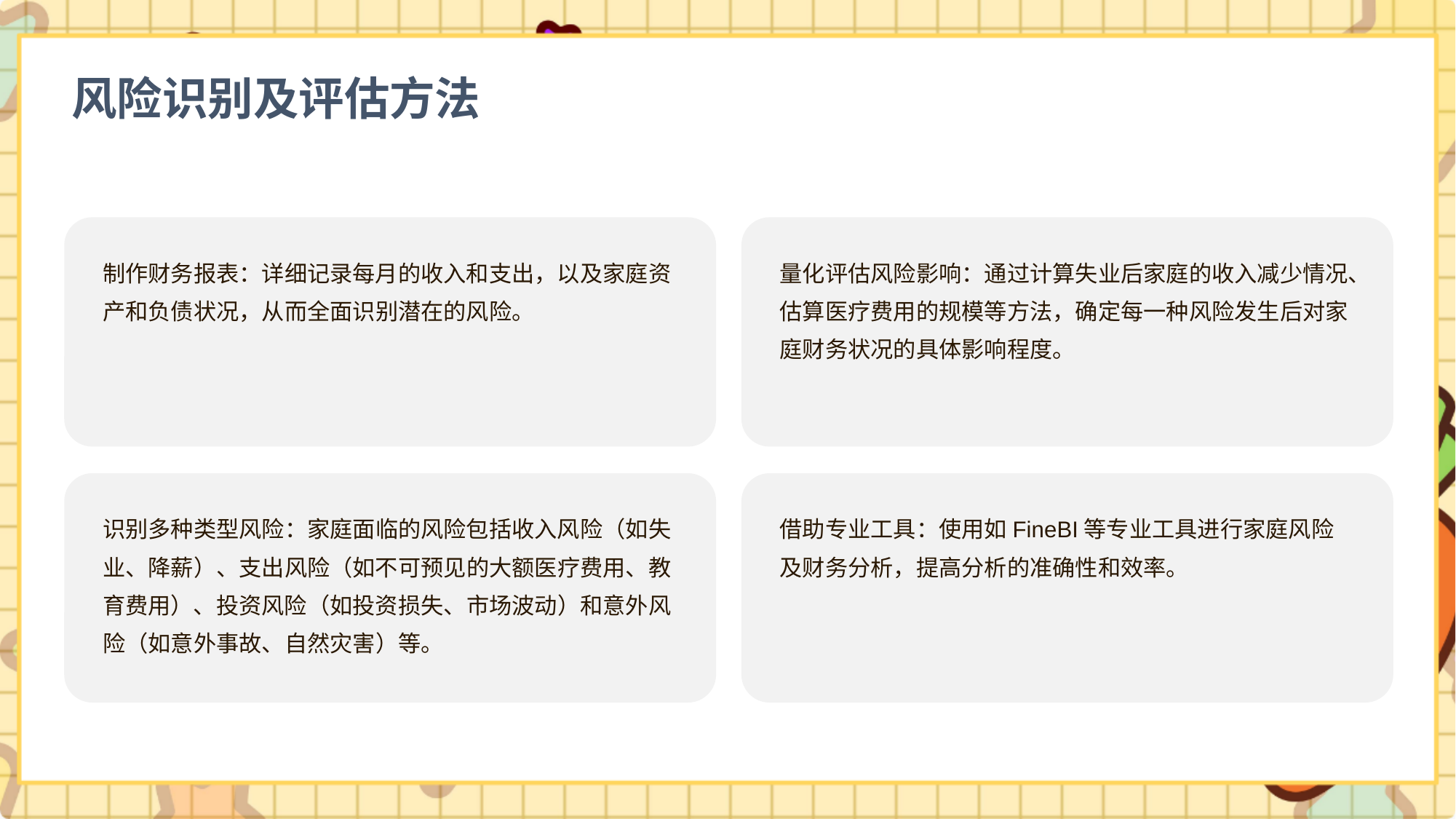

风险识别及评估方法

制作财务报表：详细记录每月的收入和支出，以及家庭资产和负债状况，从而全面识别潜在的风险。
量化评估风险影响：通过计算失业后家庭的收入减少情况、估算医疗费用的规模等方法，确定每一种风险发生后对家庭财务状况的具体影响程度。

识别多种类型风险：家庭面临的风险包括收入风险（如失业、降薪）、支出风险（如不可预见的大额医疗费用、教育费用）、投资风险（如投资损失、市场波动）和意外风险（如意外事故、自然灾害）等。
借助专业工具：使用如FineBI等专业工具进行家庭风险及财务分析，提高分析的准确性和效率。